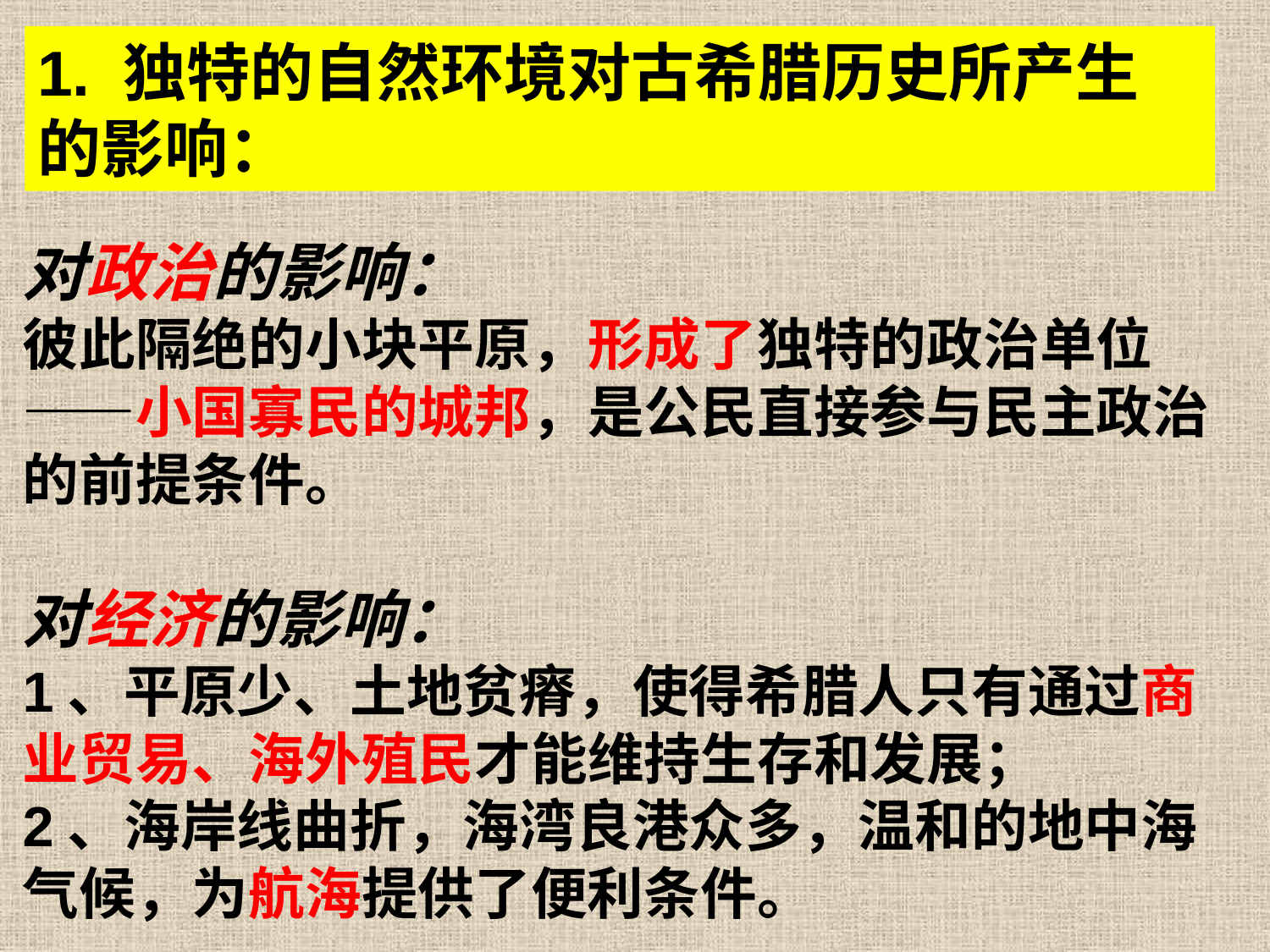

1. 独特的自然环境对古希腊历史所产生的影响：
对政治的影响：
彼此隔绝的小块平原，形成了独特的政治单位——小国寡民的城邦，是公民直接参与民主政治的前提条件。

对经济的影响：
1、平原少、土地贫瘠，使得希腊人只有通过商业贸易、海外殖民才能维持生存和发展；
2、海岸线曲折，海湾良港众多，温和的地中海气候，为航海提供了便利条件。